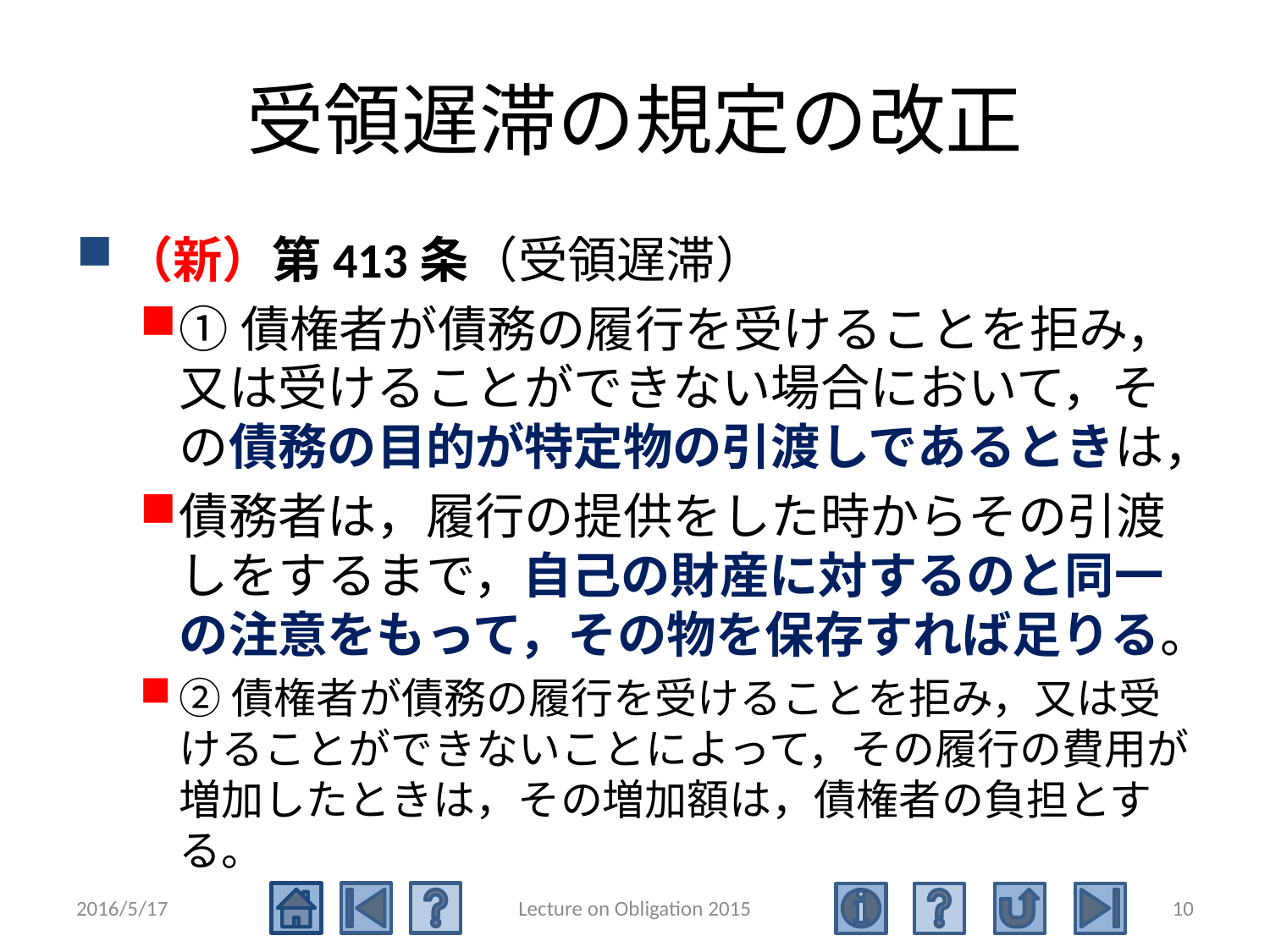

# 受領遅滞の規定の改正
（新）第413条（受領遅滞）
①債権者が債務の履行を受けることを拒み，又は受けることができない場合において，その債務の目的が特定物の引渡しであるときは，
債務者は，履行の提供をした時からその引渡しをするまで，自己の財産に対するのと同一の注意をもって，その物を保存すれば足りる。
②債権者が債務の履行を受けることを拒み，又は受けることができないことによって，その履行の費用が増加したときは，その増加額は，債権者の負担とする。
2016/5/17
Lecture on Obligation 2015
10